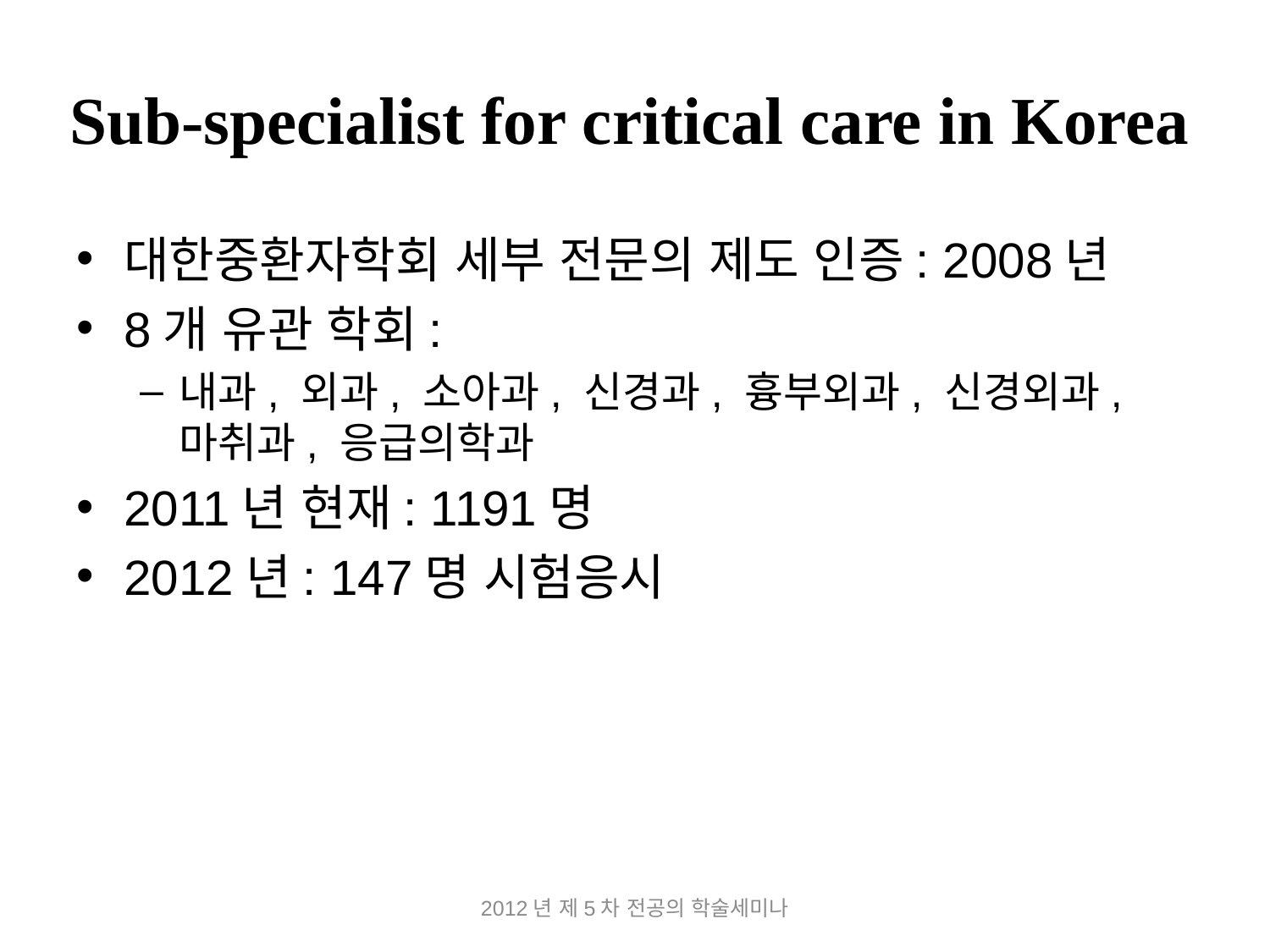

# Sub-specialist for critical care in Korea
대한중환자학회 세부 전문의 제도 인증: 2008년
8개 유관 학회:
내과, 외과, 소아과, 신경과, 흉부외과, 신경외과, 마취과, 응급의학과
2011년 현재: 1191명
2012년: 147명 시험응시

2012년 제5차 전공의 학술세미나